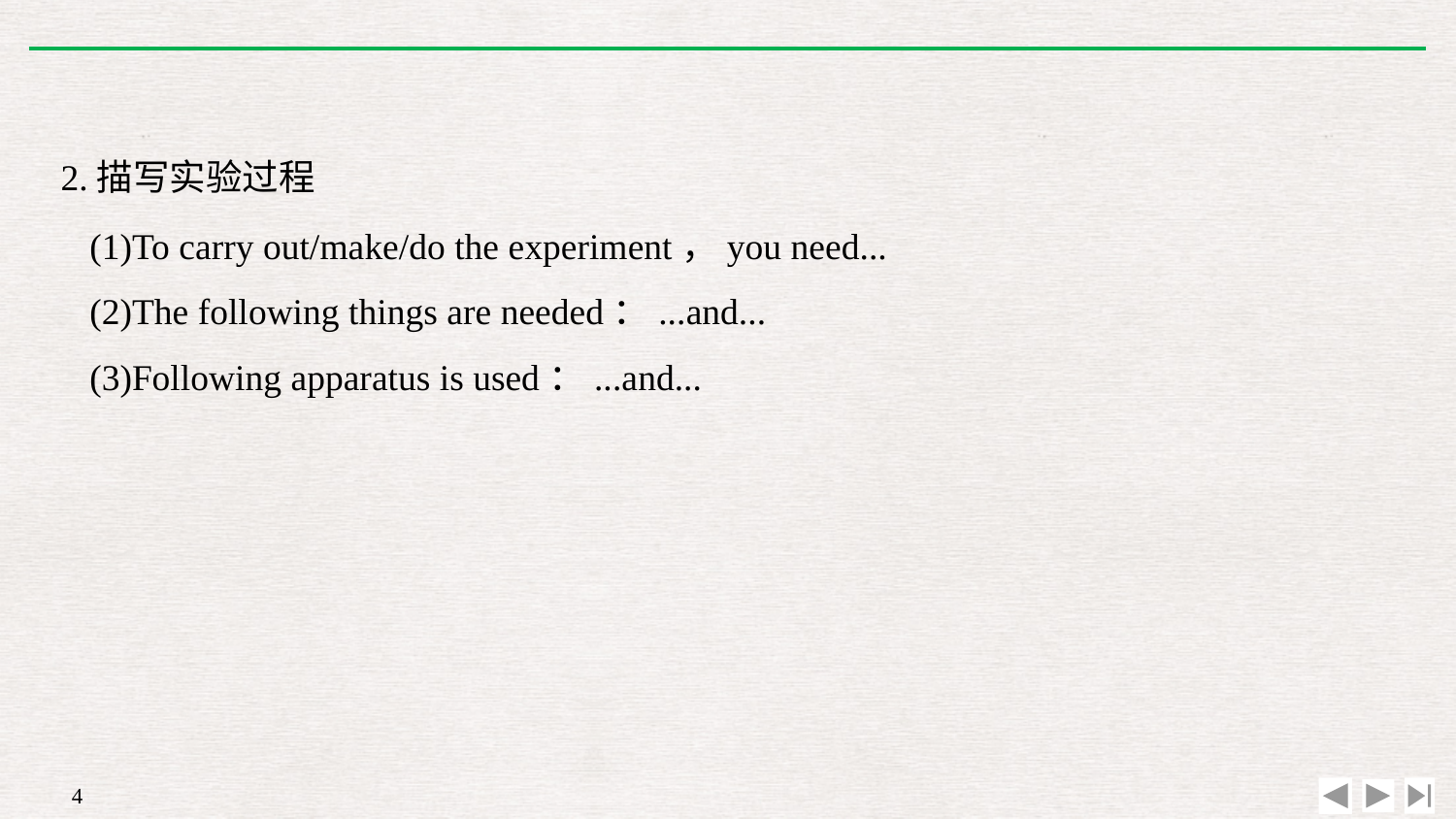

2.描写实验过程
(1)To carry out/make/do the experiment，you need...
(2)The following things are needed：...and...
(3)Following apparatus is used：...and...